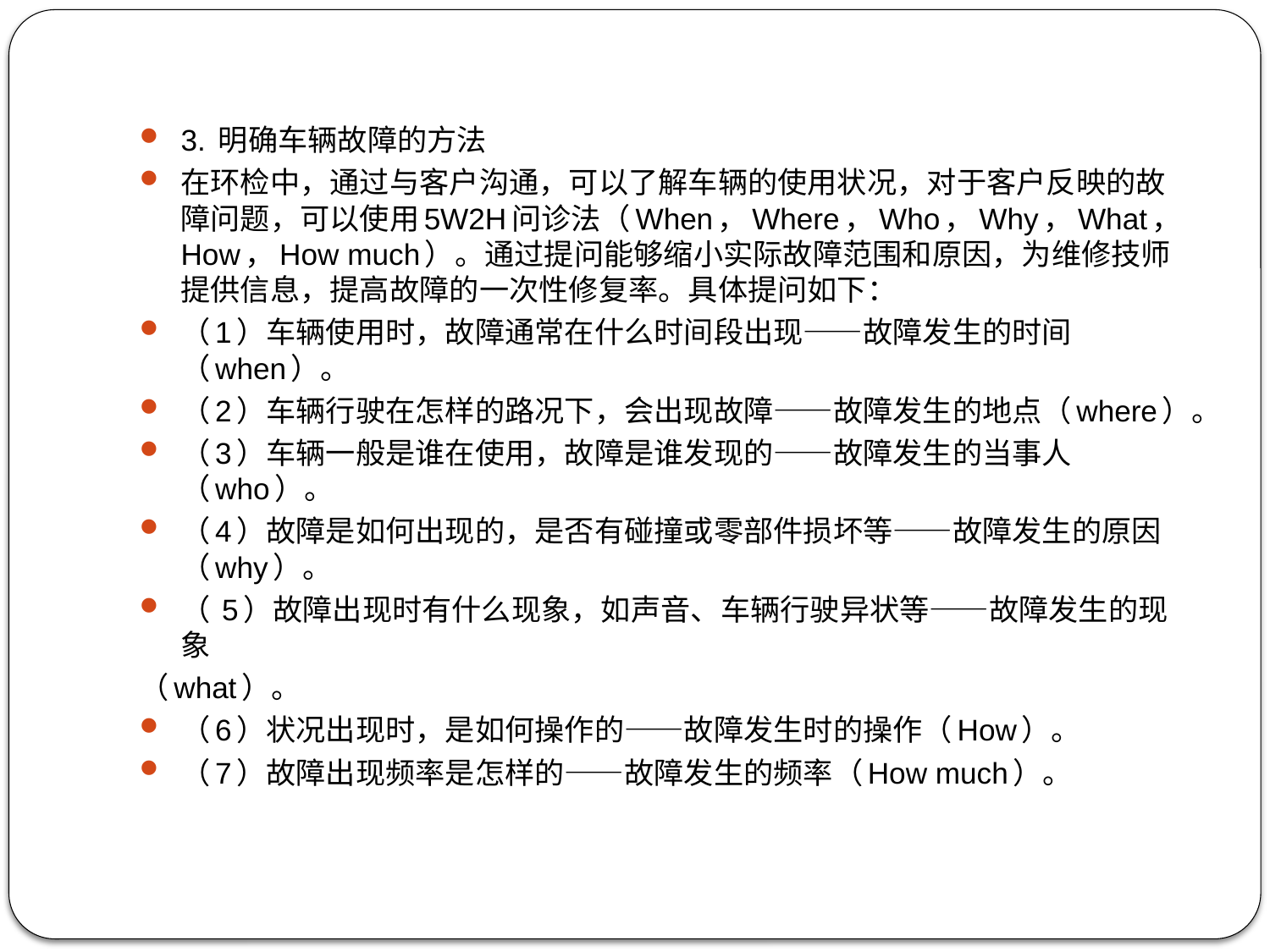

3. 明确车辆故障的方法
在环检中，通过与客户沟通，可以了解车辆的使用状况，对于客户反映的故障问题，可以使用5W2H问诊法（When，Where，Who，Why，What，How，How much）。通过提问能够缩小实际故障范围和原因，为维修技师提供信息，提高故障的一次性修复率。具体提问如下：
（1）车辆使用时，故障通常在什么时间段出现——故障发生的时间（when）。
（2）车辆行驶在怎样的路况下，会出现故障——故障发生的地点（where）。
（3）车辆一般是谁在使用，故障是谁发现的——故障发生的当事人（who）。
（4）故障是如何出现的，是否有碰撞或零部件损坏等——故障发生的原因（why）。
（ 5）故障出现时有什么现象，如声音、车辆行驶异状等——故障发生的现象
（what）。
（6）状况出现时，是如何操作的——故障发生时的操作（How）。
（7）故障出现频率是怎样的——故障发生的频率（How much）。